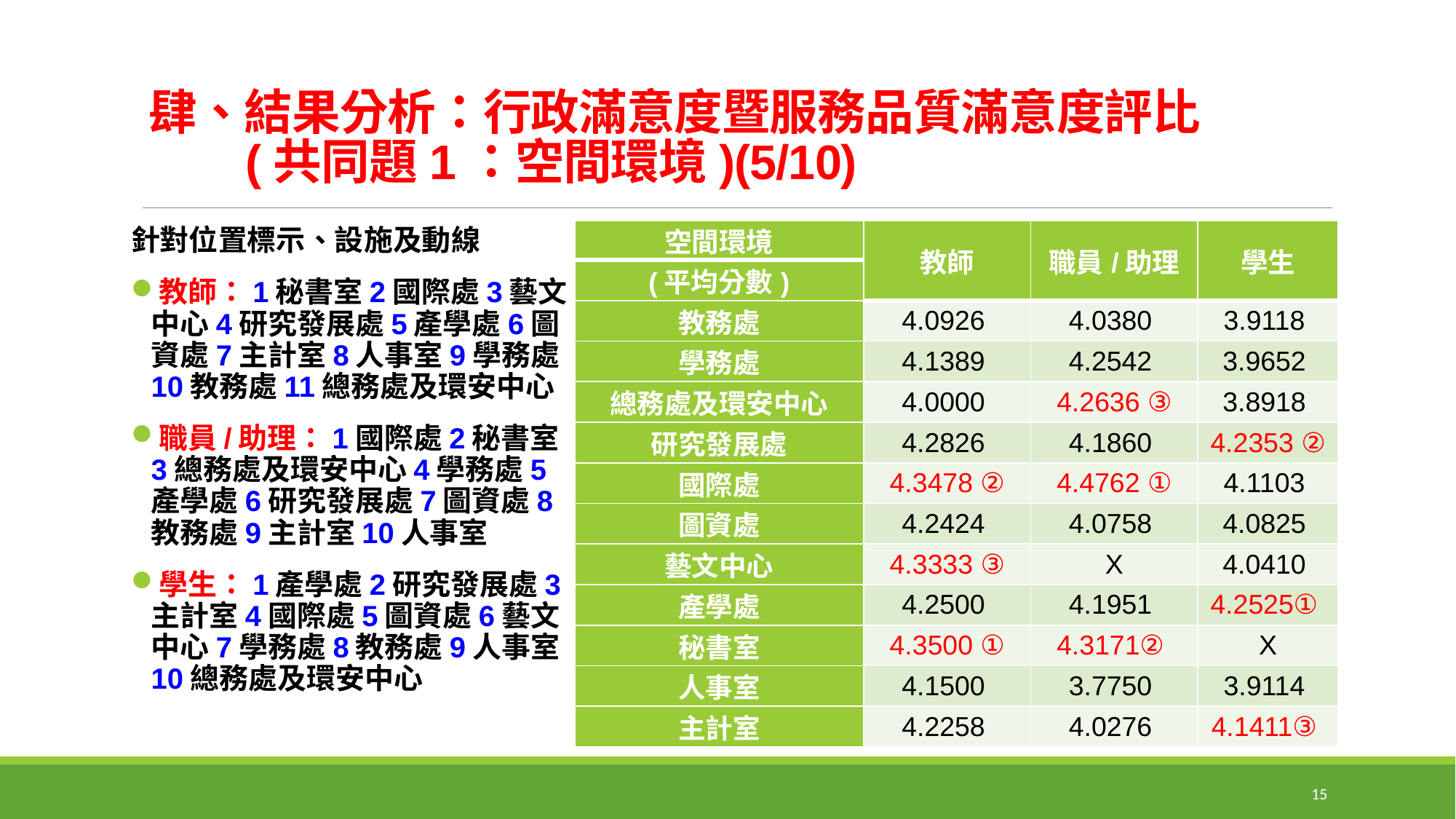

# 肆、結果分析：行政滿意度暨服務品質滿意度評比 (共同題1：空間環境)(5/10)
針對位置標示、設施及動線
教師：1秘書室2國際處3藝文中心4研究發展處5產學處6圖資處7主計室8人事室9學務處10教務處11總務處及環安中心
職員/助理：1國際處2秘書室3總務處及環安中心4學務處5產學處6研究發展處7圖資處8教務處9主計室10人事室
學生：1產學處2研究發展處3主計室4國際處5圖資處6藝文中心7學務處8教務處9人事室10總務處及環安中心
| 空間環境 | 教師 | 職員/助理 | 學生 |
| --- | --- | --- | --- |
| (平均分數) |  |  |  |
| 教務處 | 4.0926 | 4.0380 | 3.9118 |
| 學務處 | 4.1389 | 4.2542 | 3.9652 |
| 總務處及環安中心 | 4.0000 | 4.2636 ③ | 3.8918 |
| 研究發展處 | 4.2826 | 4.1860 | 4.2353 ② |
| 國際處 | 4.3478 ② | 4.4762 ① | 4.1103 |
| 圖資處 | 4.2424 | 4.0758 | 4.0825 |
| 藝文中心 | 4.3333 ③ | X | 4.0410 |
| 產學處 | 4.2500 | 4.1951 | 4.2525① |
| 秘書室 | 4.3500 ① | 4.3171② | X |
| 人事室 | 4.1500 | 3.7750 | 3.9114 |
| 主計室 | 4.2258 | 4.0276 | 4.1411③ |
15